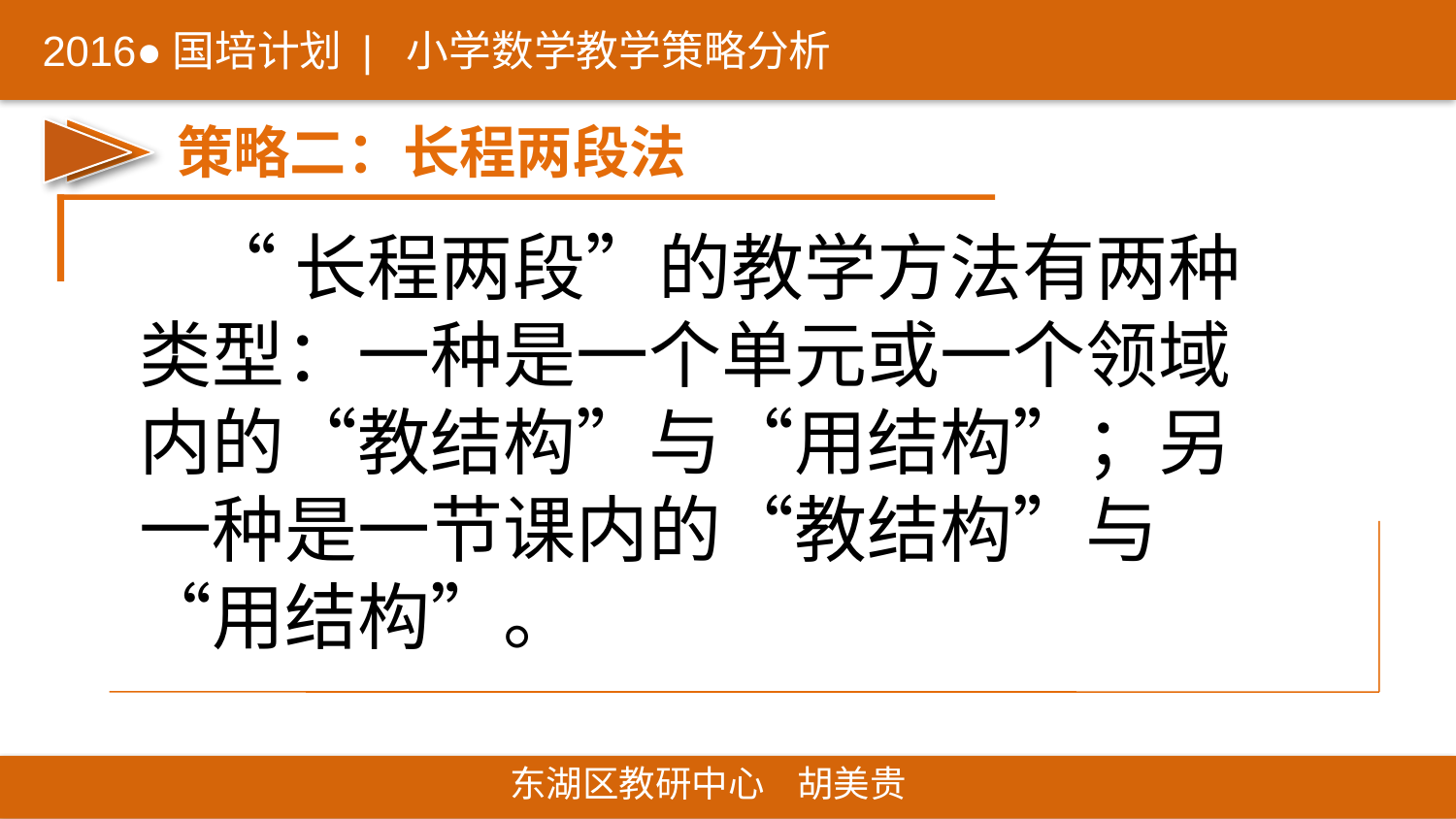

“长程两段”的教学方法有两种类型：一种是一个单元或一个领域内的“教结构”与“用结构”；另一种是一节课内的“教结构”与“用结构”。